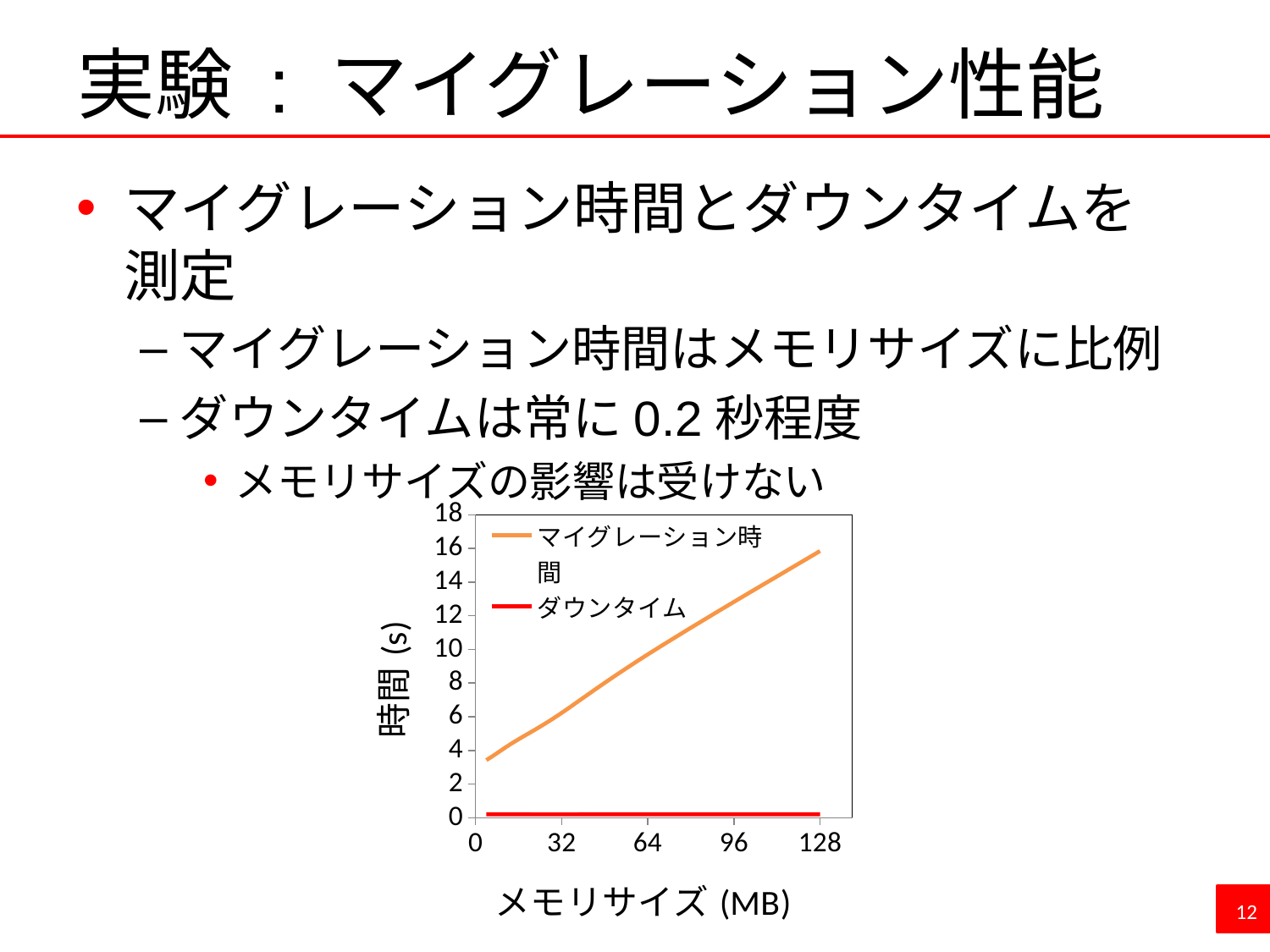

# 実験 : マイグレーション性能
マイグレーション時間とダウンタイムを測定
マイグレーション時間はメモリサイズに比例
ダウンタイムは常に0.2秒程度
メモリサイズの影響は受けない

### Chart

| Category |  |  |
|---|---|---|
12